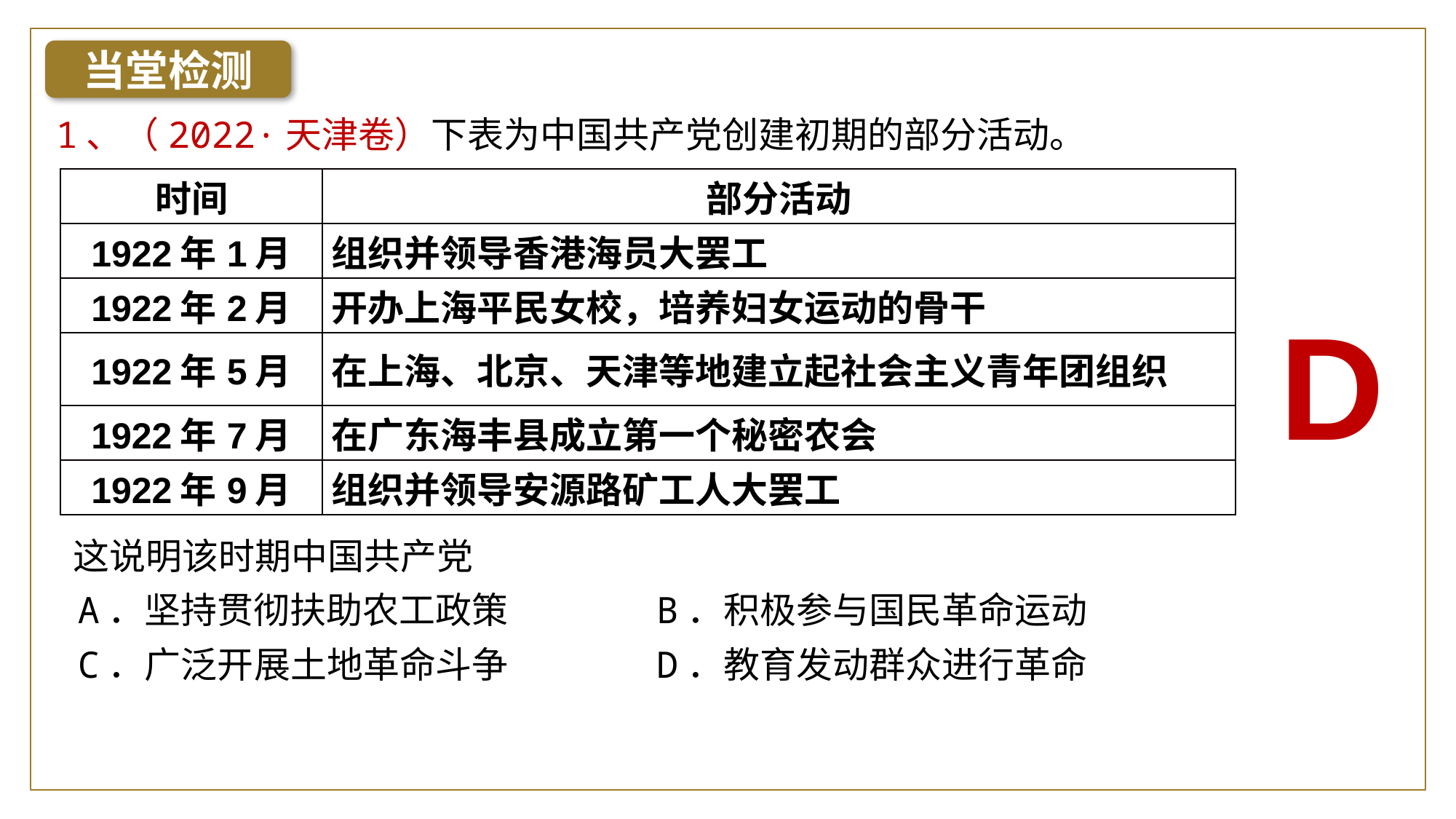

当堂检测
1、（2022·天津卷）下表为中国共产党创建初期的部分活动。

 这说明该时期中国共产党
 A．坚持贯彻扶助农工政策                 B．积极参与国民革命运动
 C．广泛开展土地革命斗争                 D．教育发动群众进行革命
| 时间 | 部分活动 |
| --- | --- |
| 1922年1月 | 组织并领导香港海员大罢工 |
| 1922年2月 | 开办上海平民女校，培养妇女运动的骨干 |
| 1922年5月 | 在上海、北京、天津等地建立起社会主义青年团组织 |
| 1922年7月 | 在广东海丰县成立第一个秘密农会 |
| 1922年9月 | 组织并领导安源路矿工人大罢工 |
D